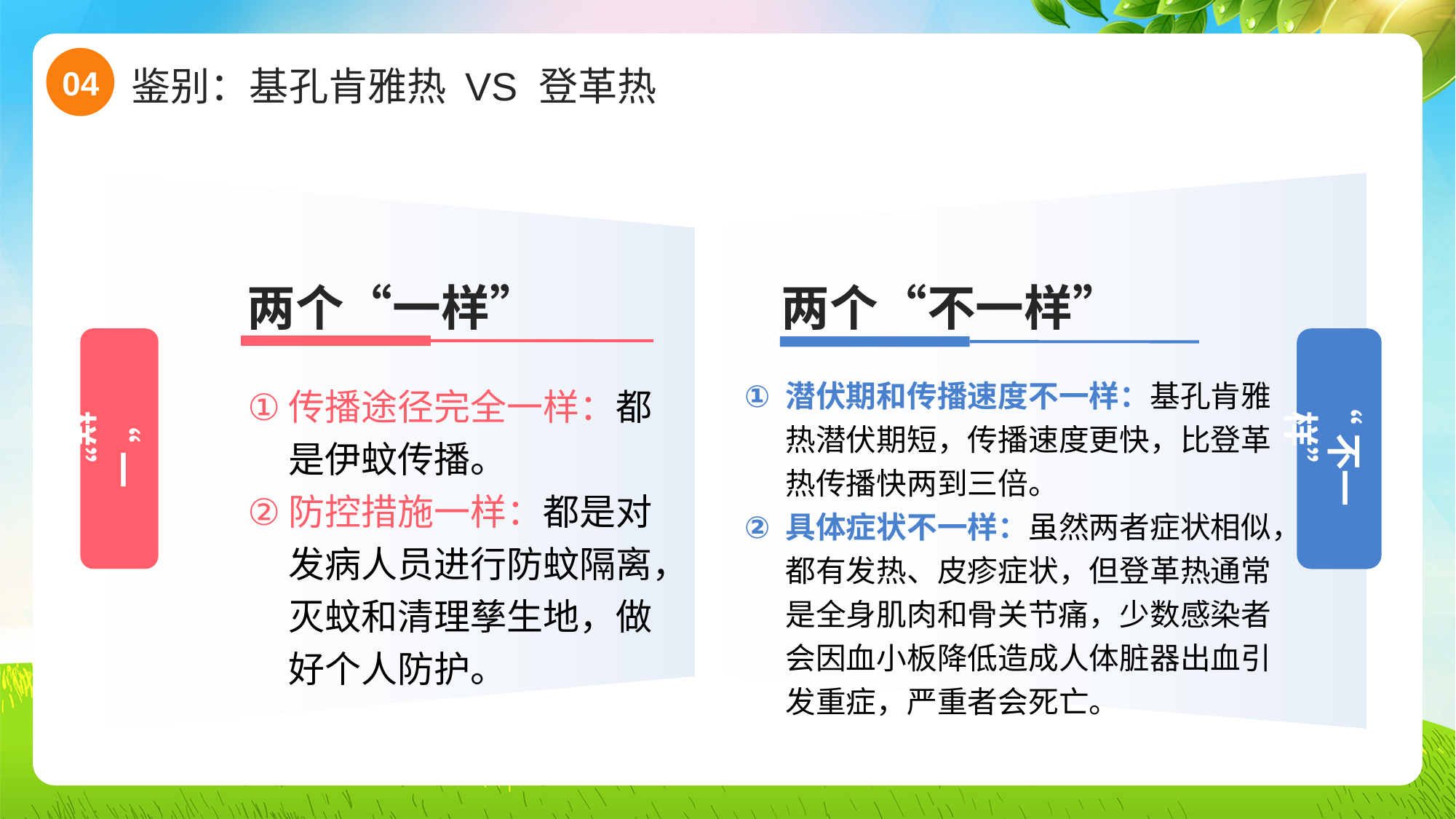

鉴别：基孔肯雅热 VS 登革热
04

两个“不一样”

“不一样”

两个“一样”

“一样”

潜伏期和传播速度不一样：基孔肯雅热潜伏期短，传播速度更快，比登革热传播快两到三倍。
具体症状不一样：虽然两者症状相似，都有发热、皮疹症状，但登革热通常是全身肌肉和骨关节痛，少数感染者会因血小板降低造成人体脏器出血引发重症，严重者会死亡。
传播途径完全一样：都是伊蚊传播。
防控措施一样：都是对发病人员进行防蚊隔离，灭蚊和清理孳生地，做好个人防护。